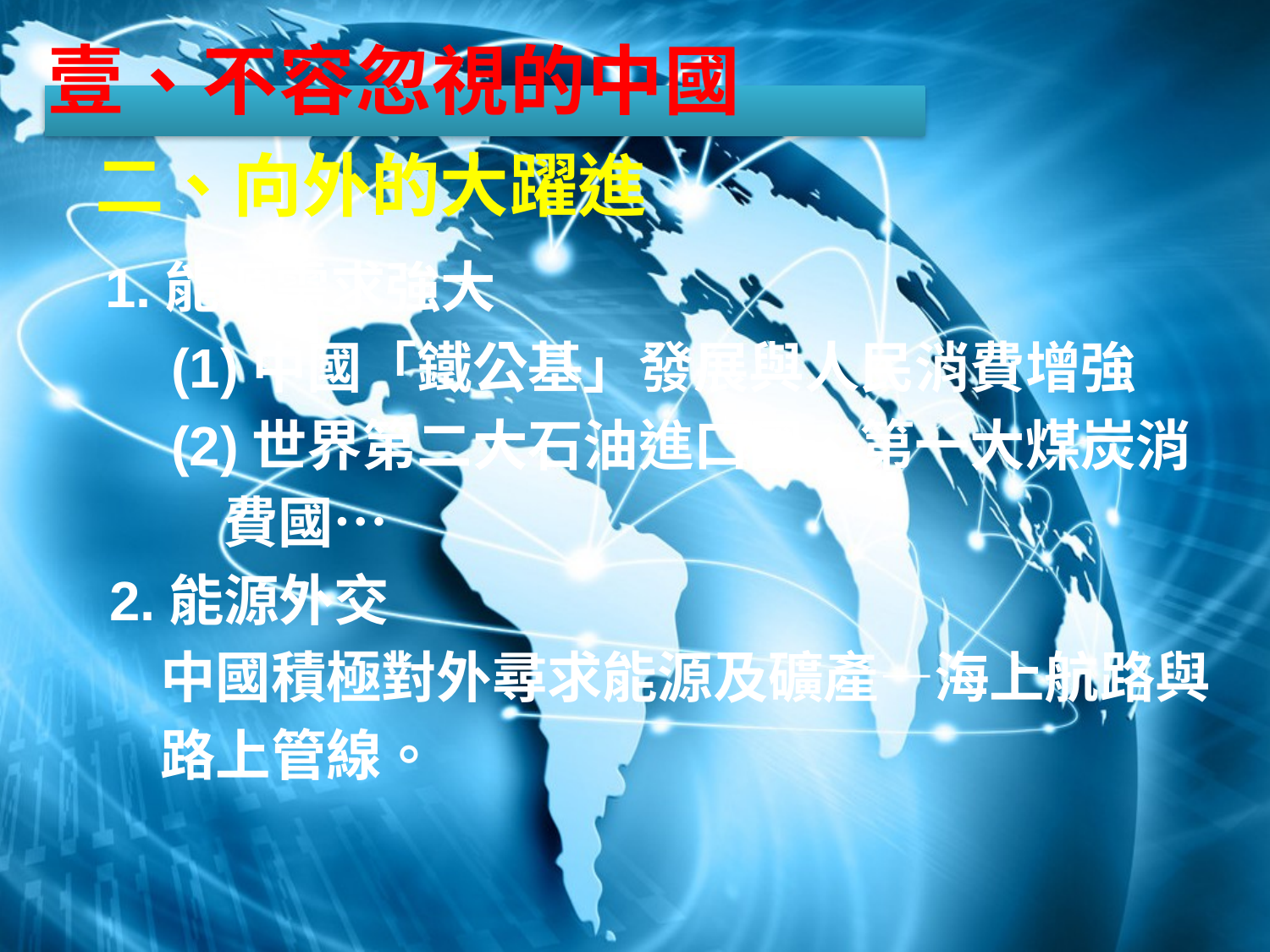

壹、不容忽視的中國

  二、向外的大躍進
   1.能源需求強大
        (1)中國「鐵公基」發展與人民消費增強
        (2)世界第二大石油進口國、第一大煤炭消
             費國…
    2.能源外交
        中國積極對外尋求能源及礦產—海上航路與
        路上管線。